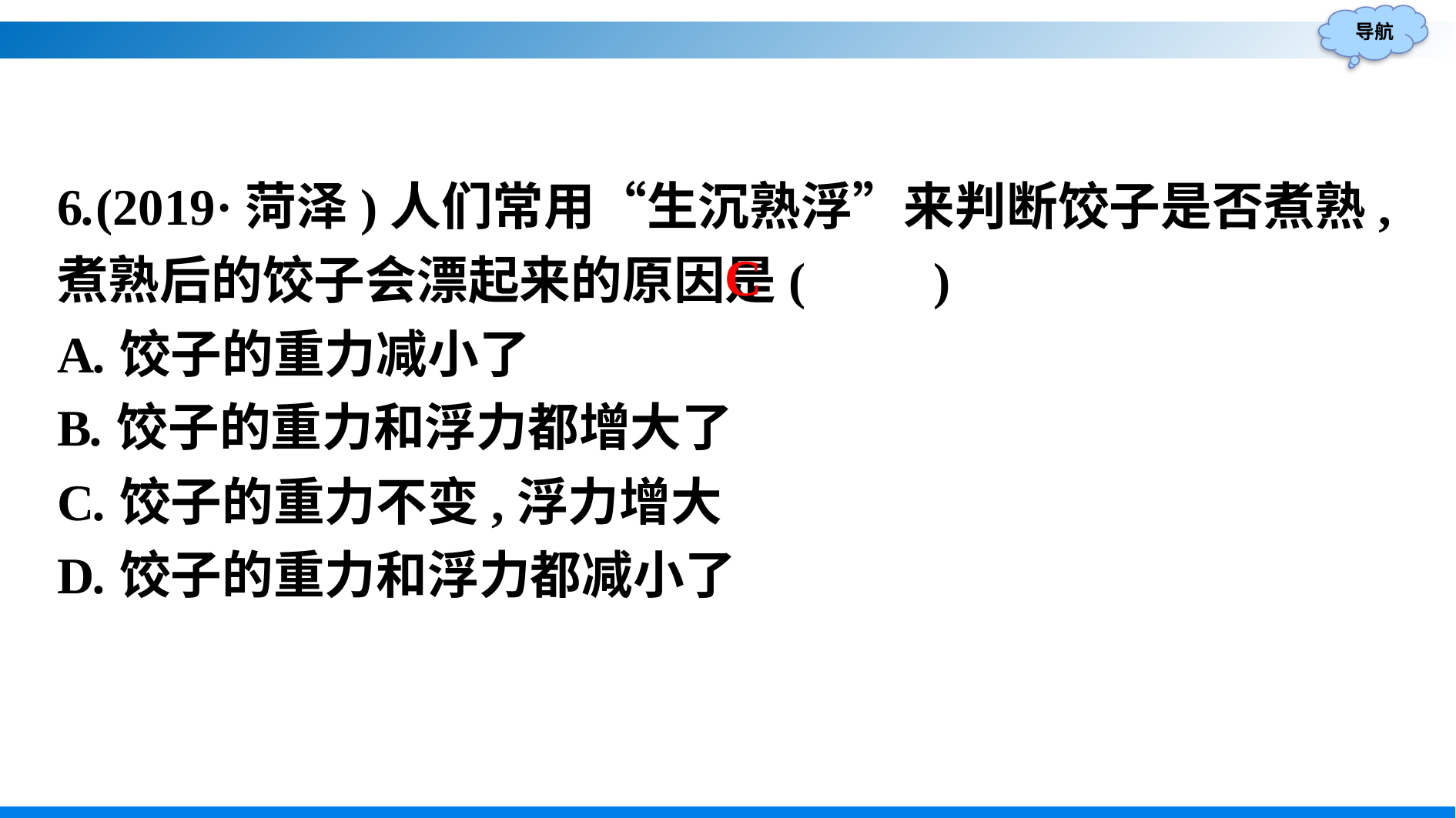

6.(2019·菏泽)人们常用“生沉熟浮”来判断饺子是否煮熟,煮熟后的饺子会漂起来的原因是(　　)
A.饺子的重力减小了
B.饺子的重力和浮力都增大了
C.饺子的重力不变,浮力增大
D.饺子的重力和浮力都减小了
C